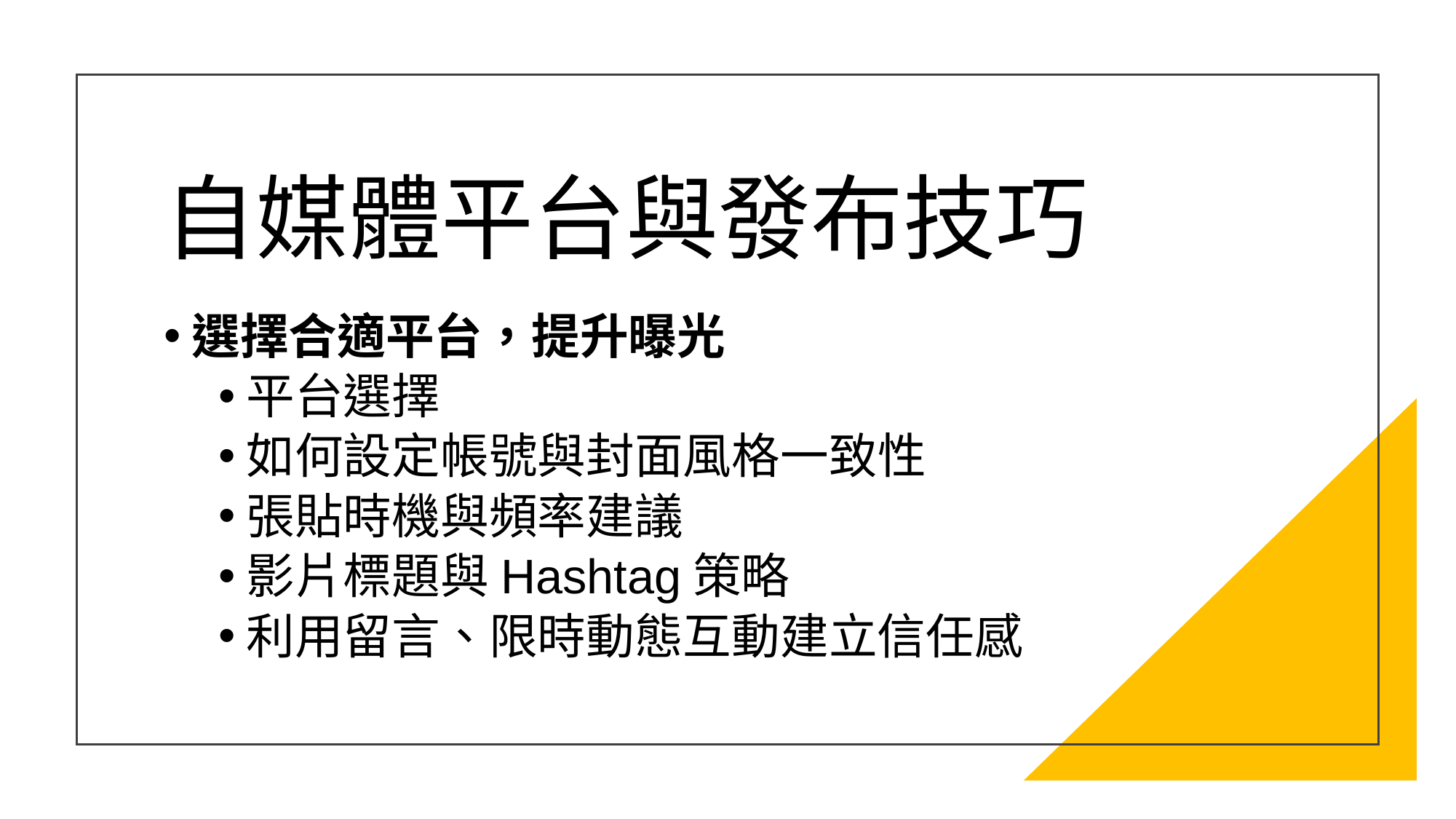

# 自媒體平台與發布技巧
選擇合適平台，提升曝光
平台選擇
如何設定帳號與封面風格一致性
張貼時機與頻率建議
影片標題與Hashtag策略
利用留言、限時動態互動建立信任感